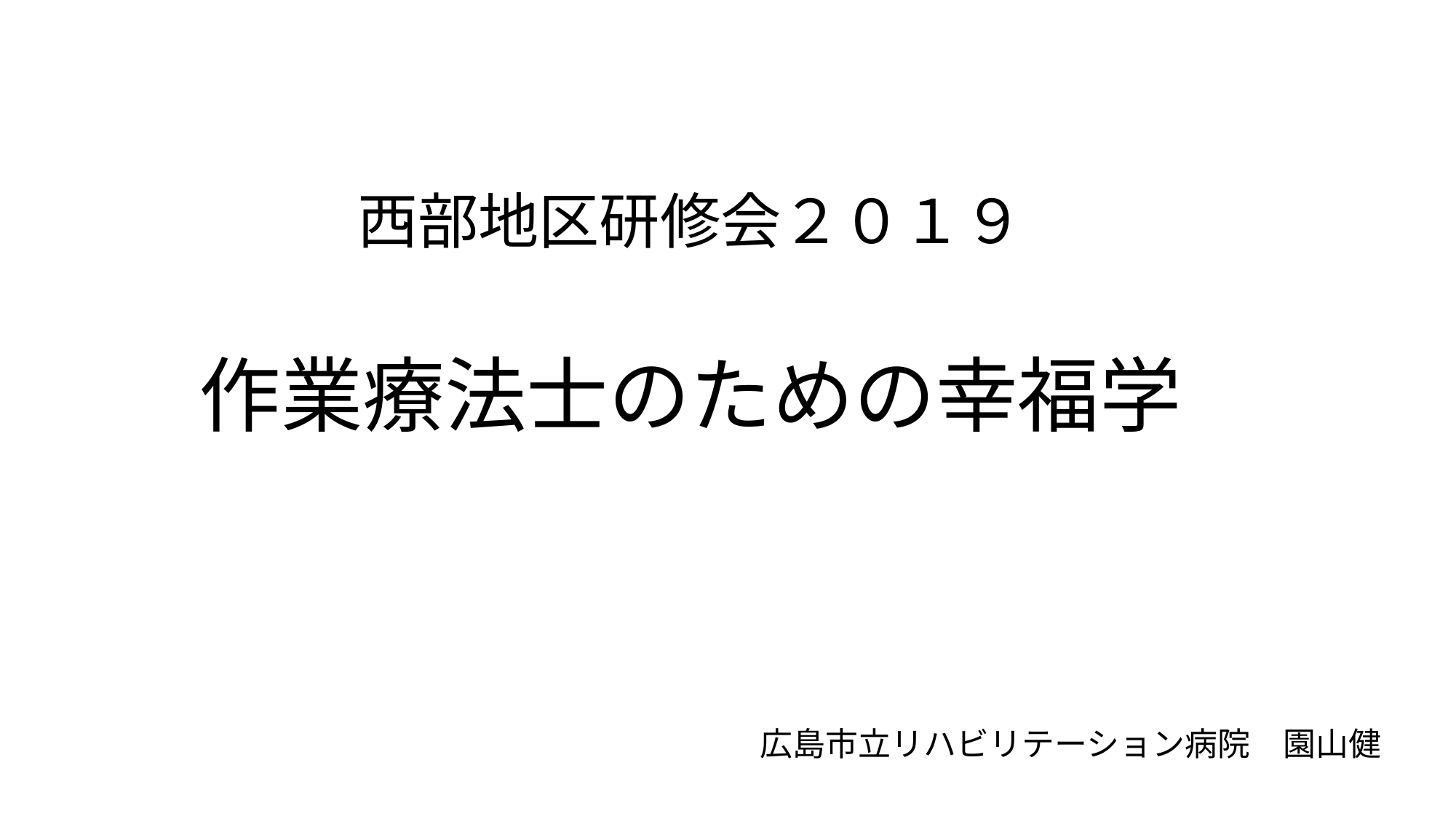

# 西部地区研修会２０１９ 作業療法士のための幸福学

広島市立リハビリテーション病院　園山健